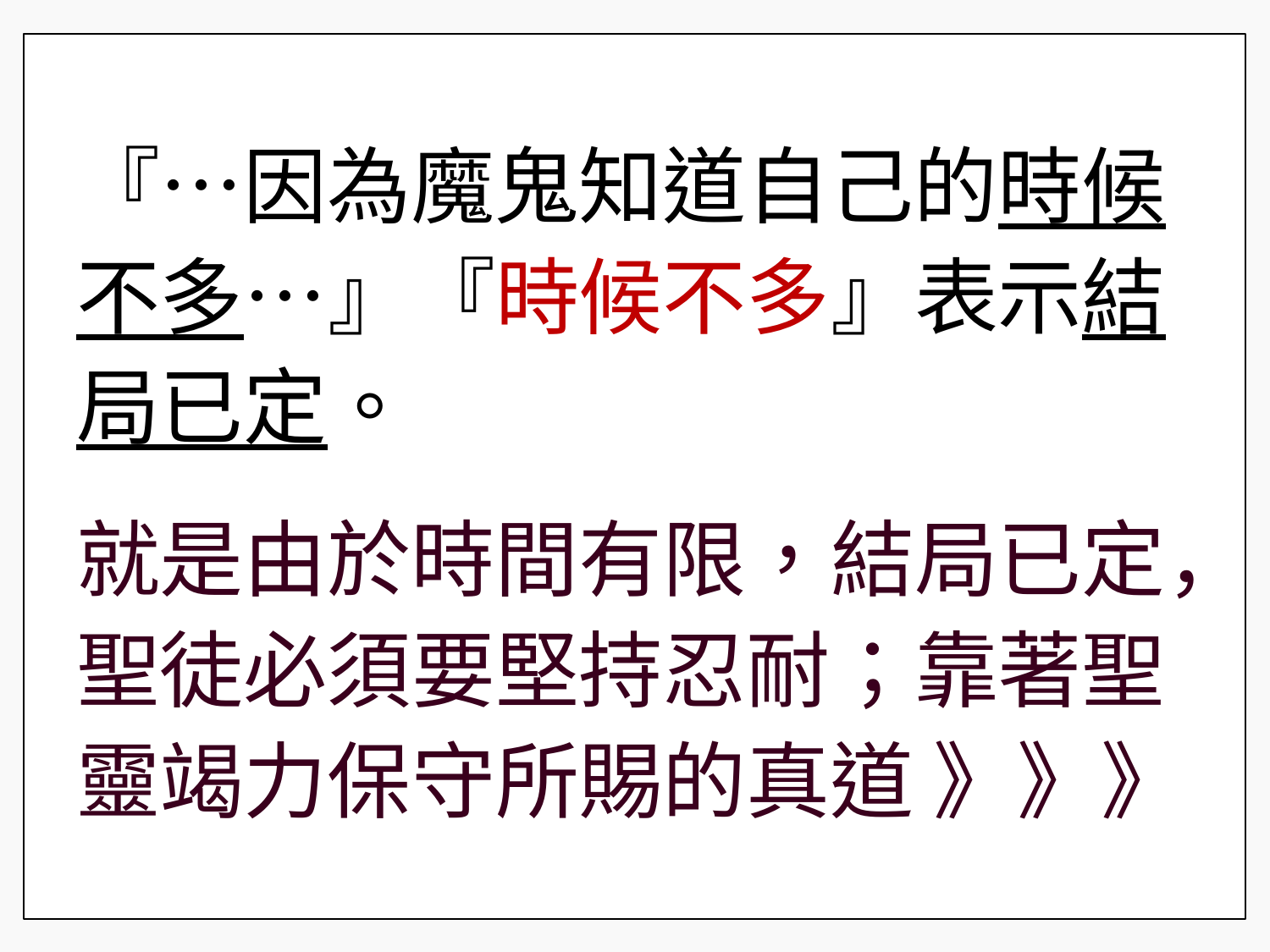

『…因為魔鬼知道自己的時候不多…』『時候不多』表示結局已定。
就是由於時間有限，結局已定，聖徒必須要堅持忍耐；靠著聖靈竭力保守所賜的真道 》》》